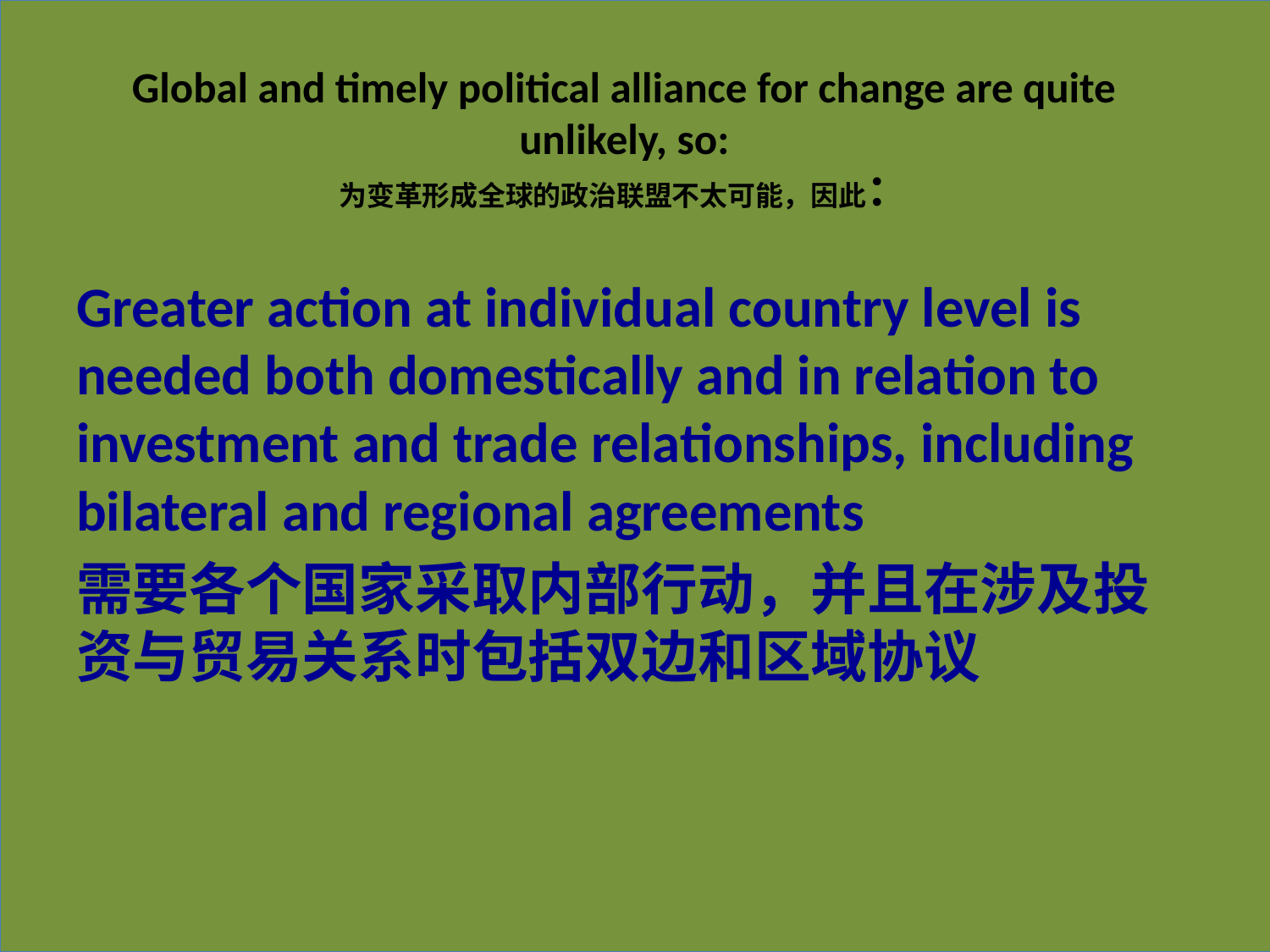

# Global and timely political alliance for change are quite unlikely, so: 为变革形成全球的政治联盟不太可能，因此：
Greater action at individual country level is needed both domestically and in relation to investment and trade relationships, including bilateral and regional agreements
需要各个国家采取内部行动，并且在涉及投资与贸易关系时包括双边和区域协议
15